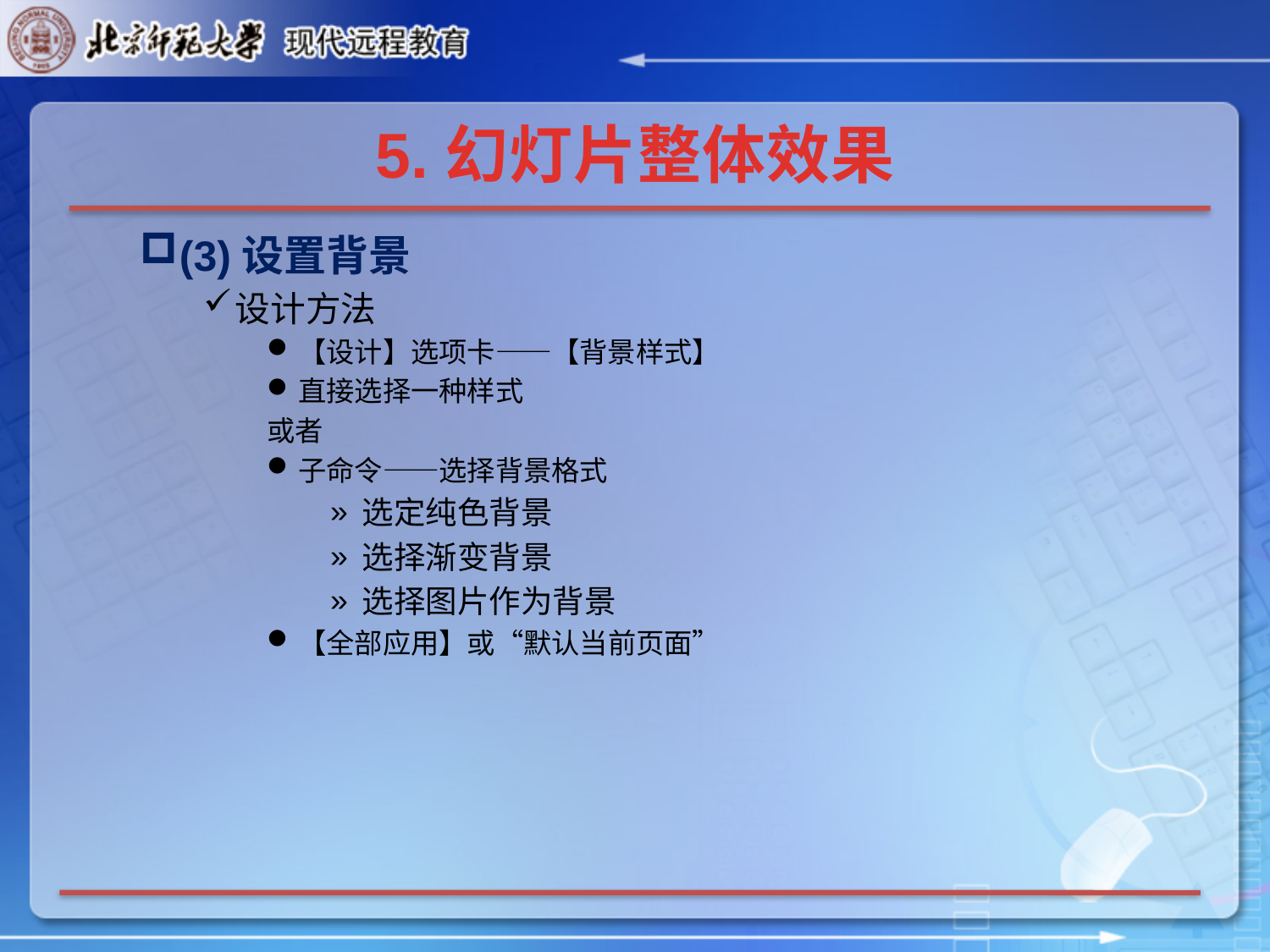

# 5.幻灯片整体效果
(3)设置背景
设计方法
【设计】选项卡——【背景样式】
直接选择一种样式
或者
子命令——选择背景格式
选定纯色背景
选择渐变背景
选择图片作为背景
【全部应用】或“默认当前页面”